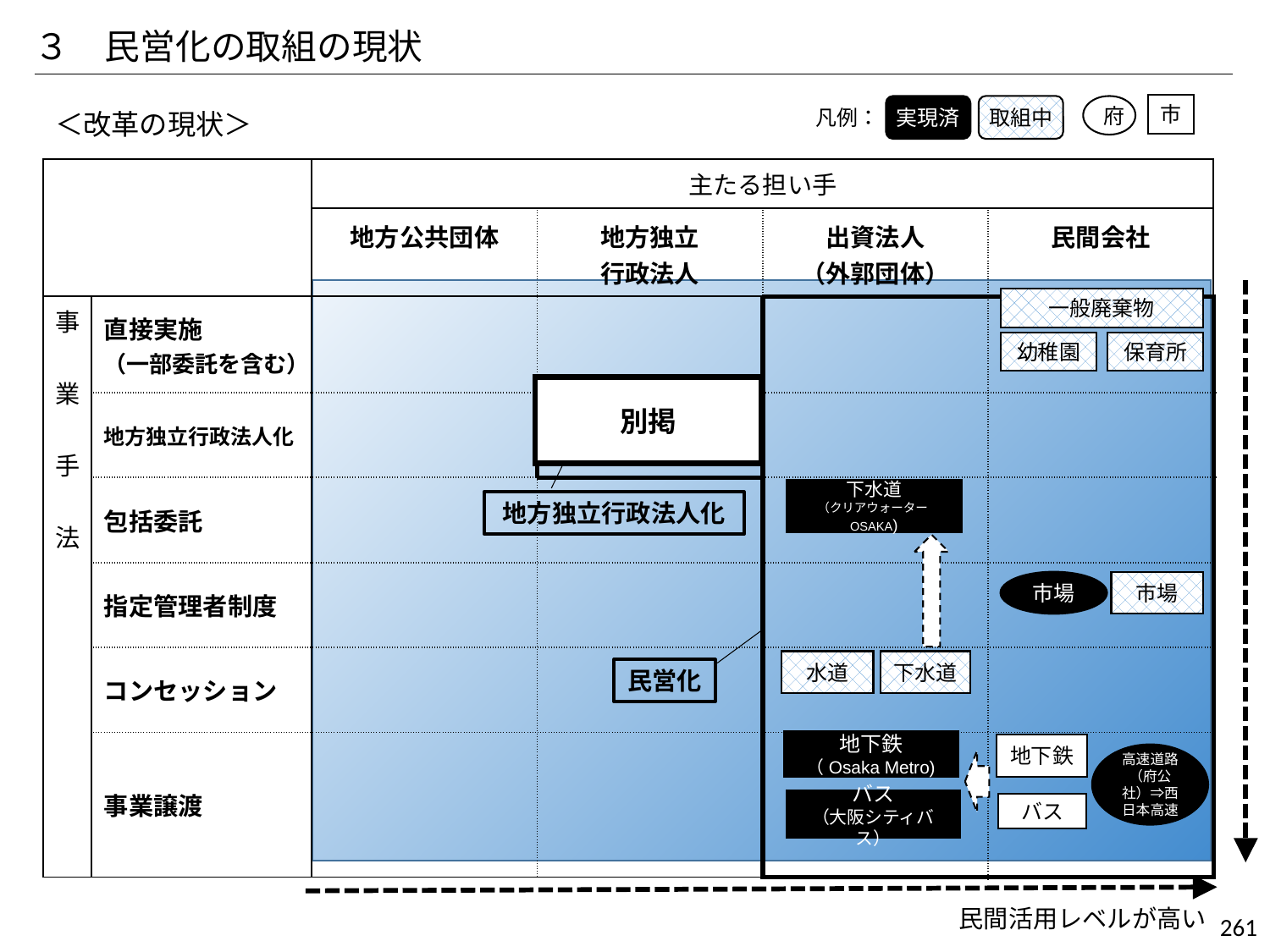

３　民営化の取組の現状
市
実現済
取組中
府
凡例：
＜改革の現状＞
|  |  | 主たる担い手 |  |  |  |
| --- | --- | --- | --- | --- | --- |
|  |  | 地方公共団体 | 地方独立 行政法人 | 出資法人 （外郭団体） | 民間会社 |
| 事 業 手 法 | 直接実施 （一部委託を含む） |  |  |  |  |
|  | 地方独立行政法人化 |  | 別掲 |  |  |
|  | 包括委託 |  |  |  |  |
|  | 指定管理者制度 |  |  |  |  |
|  | コンセッション |  |  |  |  |
|  | 事業譲渡 |  |  |  |  |

一般廃棄物
幼稚園
保育所
別掲
下水道
（クリアウォーターOSAKA)
地方独立行政法人化

市場
市場
下水道
水道
民営化
地下鉄
（Osaka Metro)
地下鉄
高速道路（府公社）⇒西日本高速

バス
（大阪シティバス）
バス
民間活用レベルが高い
261